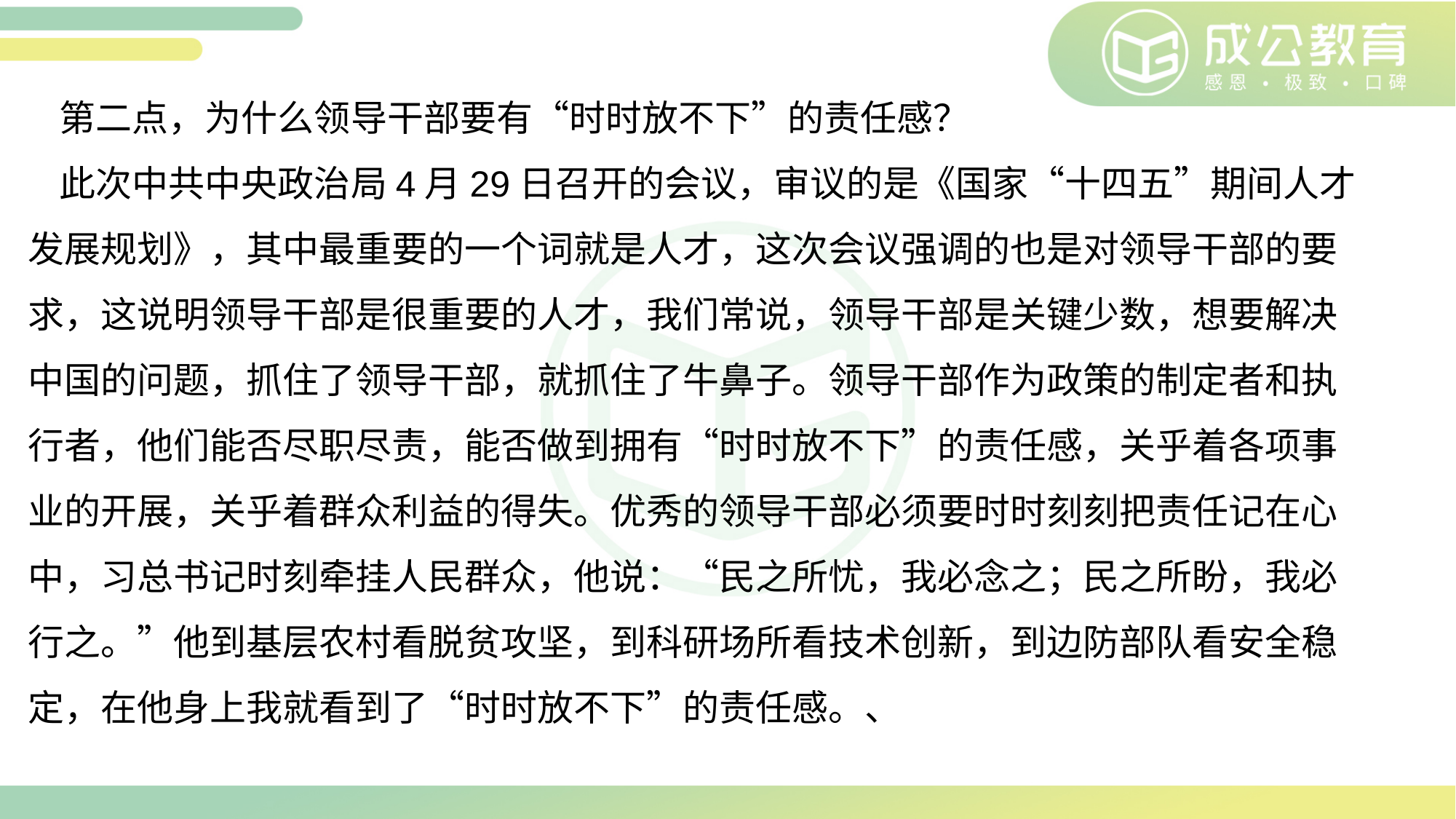

第二点，为什么领导干部要有“时时放不下”的责任感？
此次中共中央政治局4月29日召开的会议，审议的是《国家“十四五”期间人才发展规划》，其中最重要的一个词就是人才，这次会议强调的也是对领导干部的要求，这说明领导干部是很重要的人才，我们常说，领导干部是关键少数，想要解决中国的问题，抓住了领导干部，就抓住了牛鼻子。领导干部作为政策的制定者和执行者，他们能否尽职尽责，能否做到拥有“时时放不下”的责任感，关乎着各项事业的开展，关乎着群众利益的得失。优秀的领导干部必须要时时刻刻把责任记在心中，习总书记时刻牵挂人民群众，他说：“民之所忧，我必念之；民之所盼，我必行之。”他到基层农村看脱贫攻坚，到科研场所看技术创新，到边防部队看安全稳定，在他身上我就看到了“时时放不下”的责任感。、